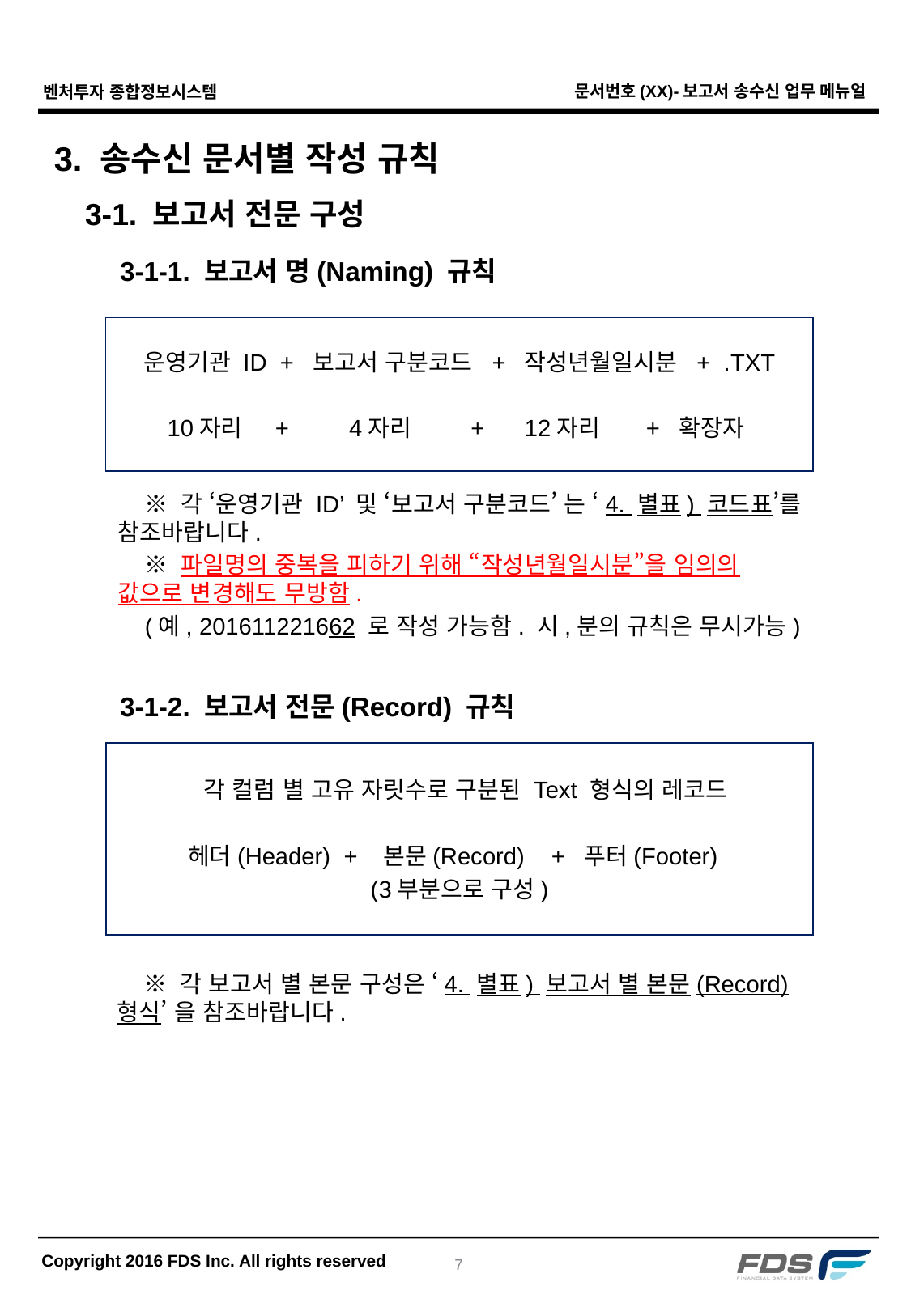

# 3. 송수신 문서별 작성 규칙
3-1. 보고서 전문 구성
3-1-1. 보고서 명(Naming) 규칙
운영기관 ID  +  보고서 구분코드  +  작성년월일시분  +  .TXT

     10자리    +         4자리        +      12자리      +  확장자
    ※ 각 ‘운영기관 ID’ 및 ‘보고서 구분코드’ 는 ‘4. 별표) 코드표’를 참조바랍니다.
    ※ 파일명의 중복을 피하기 위해 “작성년월일시분”을 임의의 값으로 변경해도 무방함.
    (예, 201611221662 로 작성 가능함. 시,분의 규칙은 무시가능)
3-1-2. 보고서 전문(Record) 규칙
 각 컬럼 별 고유 자릿수로 구분된 Text 형식의 레코드

헤더(Header)  +   본문(Record)    +  푸터(Footer)
(3부분으로 구성)
    ※ 각 보고서 별 본문 구성은 ‘4. 별표) 보고서 별 본문(Record) 형식’ 을 참조바랍니다.
7